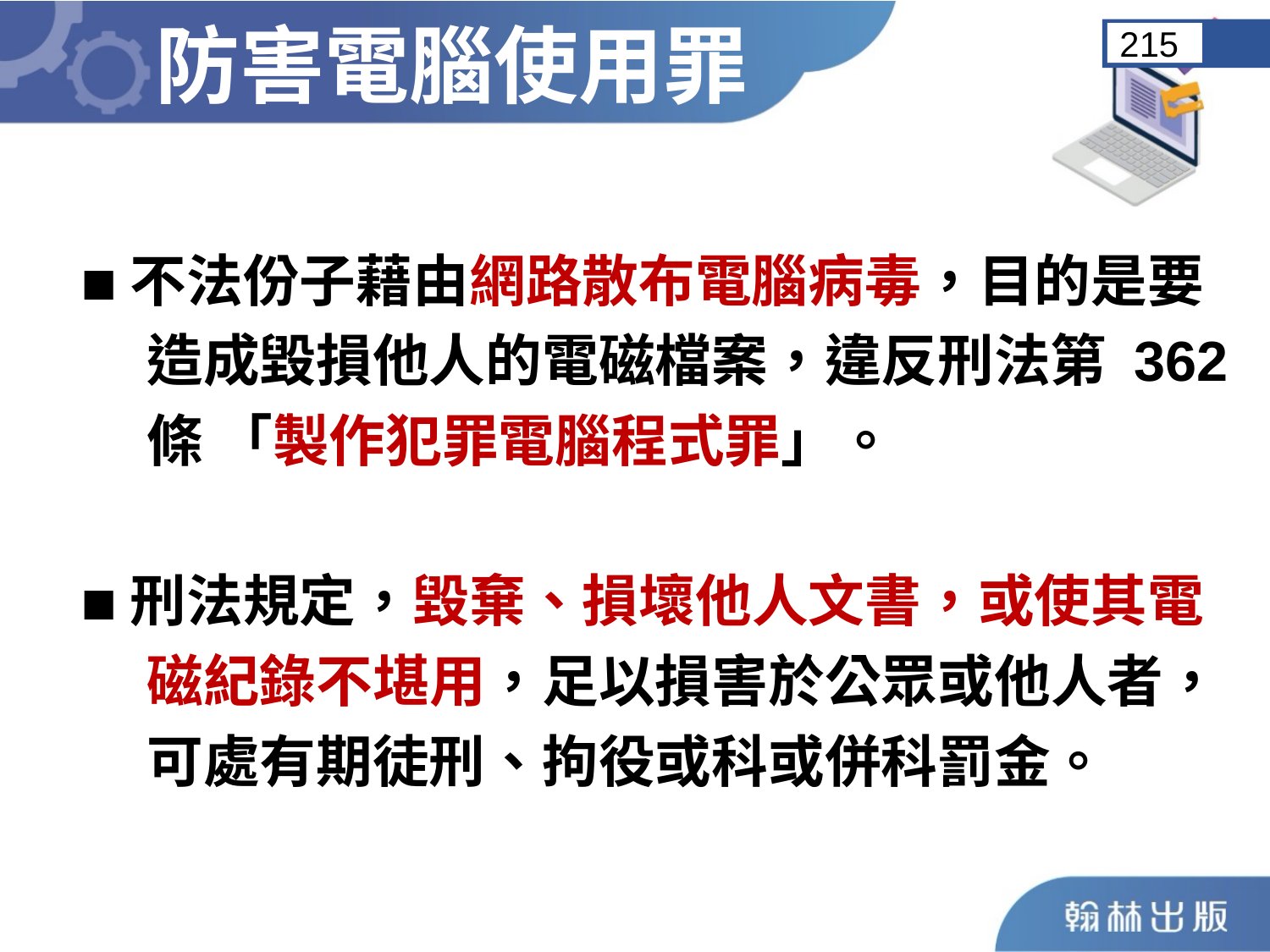

防害電腦使用罪
215
◼︎不法份子藉由網路散布電腦病毒，目的是要
    造成毀損他人的電磁檔案，違反刑法第 362
    條 「製作犯罪電腦程式罪」。

◼︎刑法規定，毀棄、損壞他人文書，或使其電
    磁紀錄不堪用，足以損害於公眾或他人者，
    可處有期徒刑、拘役或科或併科罰金。